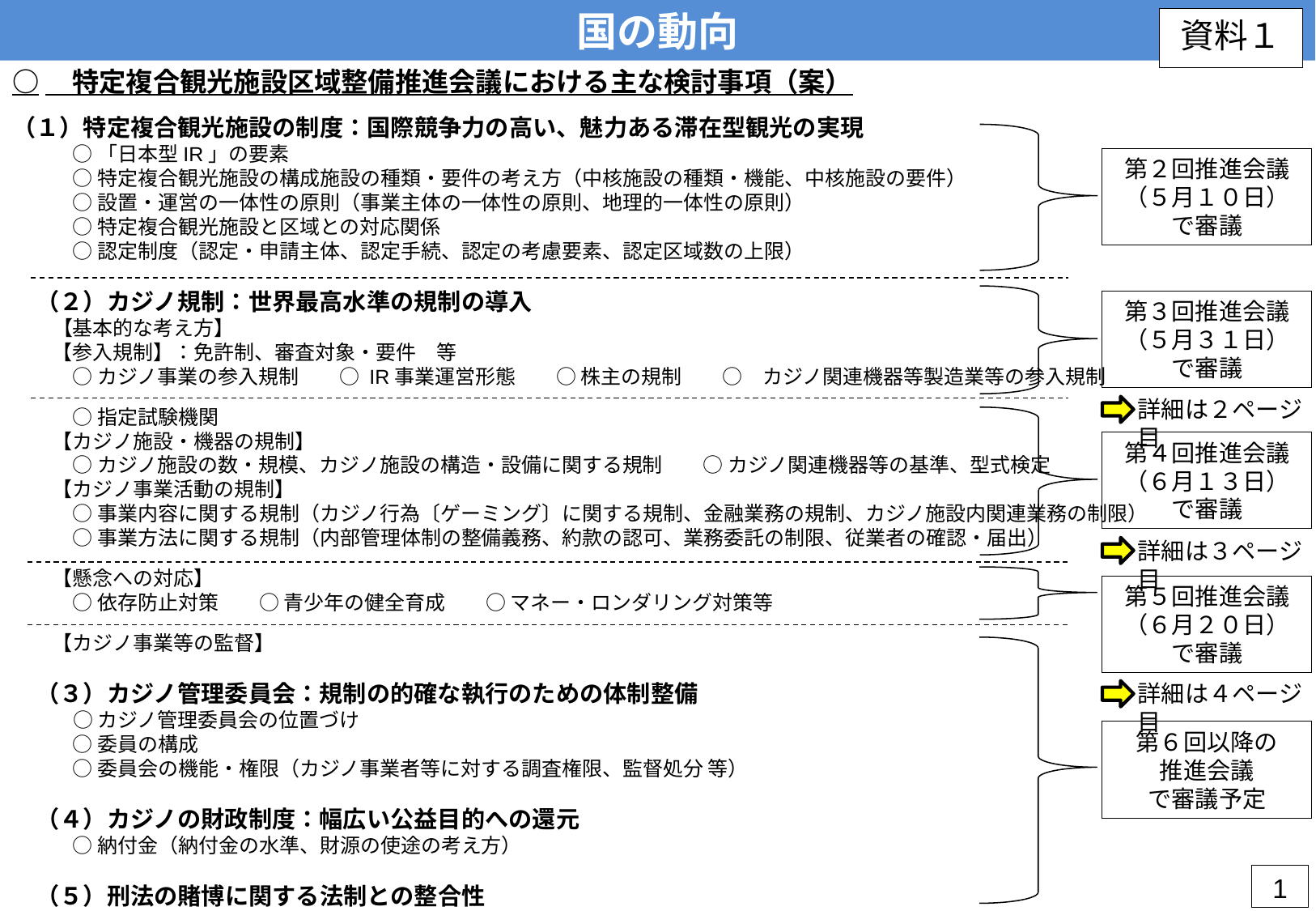

国の動向
資料１
○　特定複合観光施設区域整備推進会議における主な検討事項（案）

（１）特定複合観光施設の制度：国際競争力の高い、魅力ある滞在型観光の実現
　　　○ 「日本型IR」の要素
　　　○ 特定複合観光施設の構成施設の種類・要件の考え方（中核施設の種類・機能、中核施設の要件）
　　　○ 設置・運営の一体性の原則（事業主体の一体性の原則、地理的一体性の原則）
　　　○ 特定複合観光施設と区域との対応関係
　　　○ 認定制度（認定・申請主体、認定手続、認定の考慮要素、認定区域数の上限）

　（２）カジノ規制：世界最高水準の規制の導入
　　【基本的な考え方】
　　【参入規制】：免許制、審査対象・要件　等
　　　○ カジノ事業の参入規制　　○ IR事業運営形態　　○ 株主の規制　　○　カジノ関連機器等製造業等の参入規制

　　　○ 指定試験機関
　　【カジノ施設・機器の規制】
　　　○ カジノ施設の数・規模、カジノ施設の構造・設備に関する規制　　○ カジノ関連機器等の基準、型式検定
　　【カジノ事業活動の規制】
　　　○ 事業内容に関する規制（カジノ行為〔ゲーミング〕に関する規制、金融業務の規制、カジノ施設内関連業務の制限）
　　　○ 事業方法に関する規制（内部管理体制の整備義務、約款の認可、業務委託の制限、従業者の確認・届出）

　　【懸念への対応】
　　　○ 依存防止対策　　○ 青少年の健全育成　　○ マネー・ロンダリング対策等

　　【カジノ事業等の監督】

　（３）カジノ管理委員会：規制の的確な執行のための体制整備
　　　○ カジノ管理委員会の位置づけ
　　　○ 委員の構成
　　　○ 委員会の機能・権限（カジノ事業者等に対する調査権限、監督処分 等）

　（４）カジノの財政制度：幅広い公益目的への還元
　　　○ 納付金（納付金の水準、財源の使途の考え方）

　（５）刑法の賭博に関する法制との整合性

第２回推進会議
（５月１０日）
で審議

第３回推進会議
（５月３１日）
で審議
詳細は２ページ目

第４回推進会議
（６月１３日）
で審議
詳細は３ページ目

第５回推進会議
（６月２０日）
で審議

詳細は４ページ目

第６回以降の
推進会議
で審議予定
1